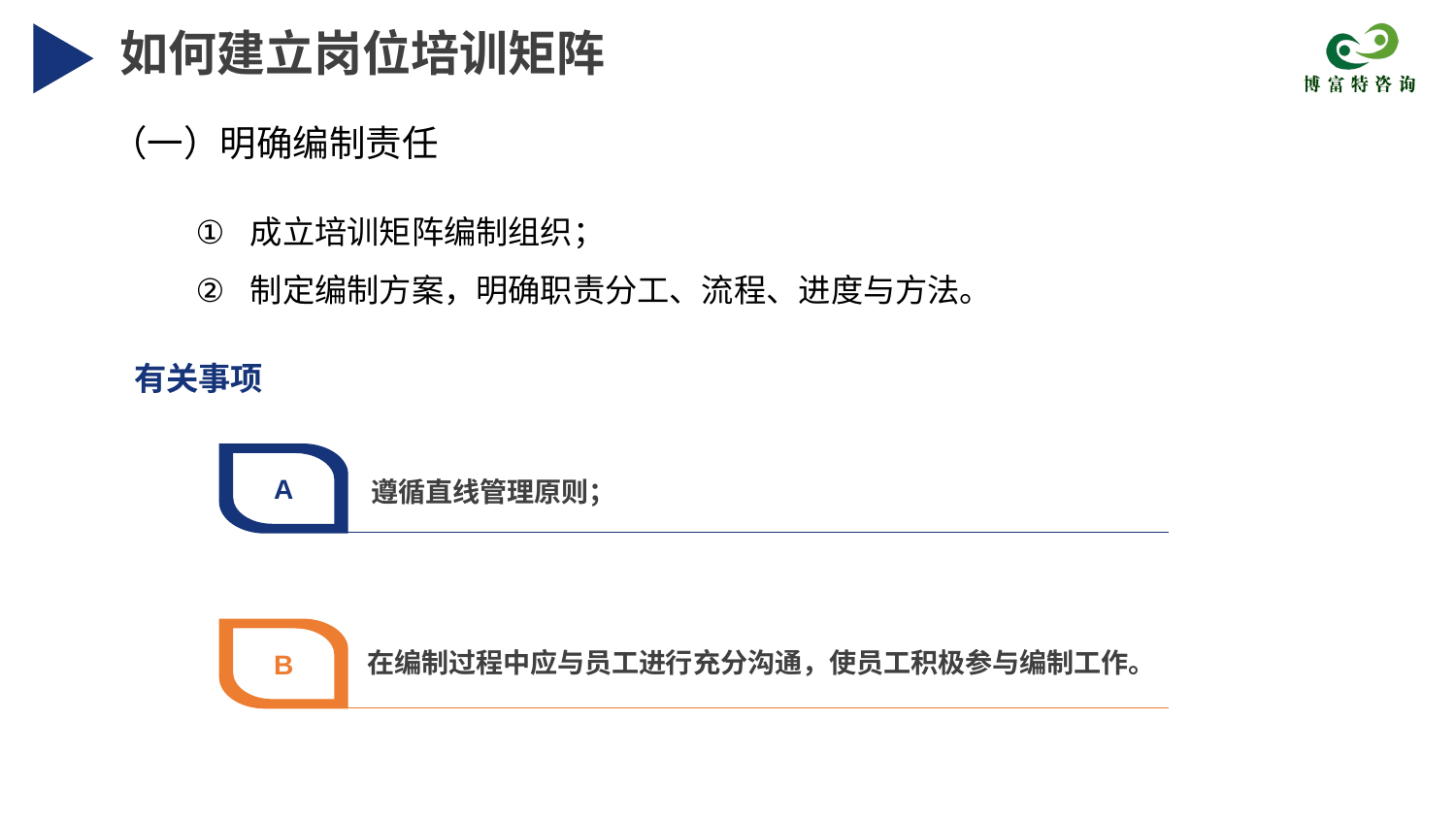

如何建立岗位培训矩阵
（一）明确编制责任
成立培训矩阵编制组织；
制定编制方案，明确职责分工、流程、进度与方法。
有关事项
A
遵循直线管理原则；
B
在编制过程中应与员工进行充分沟通，使员工积极参与编制工作。